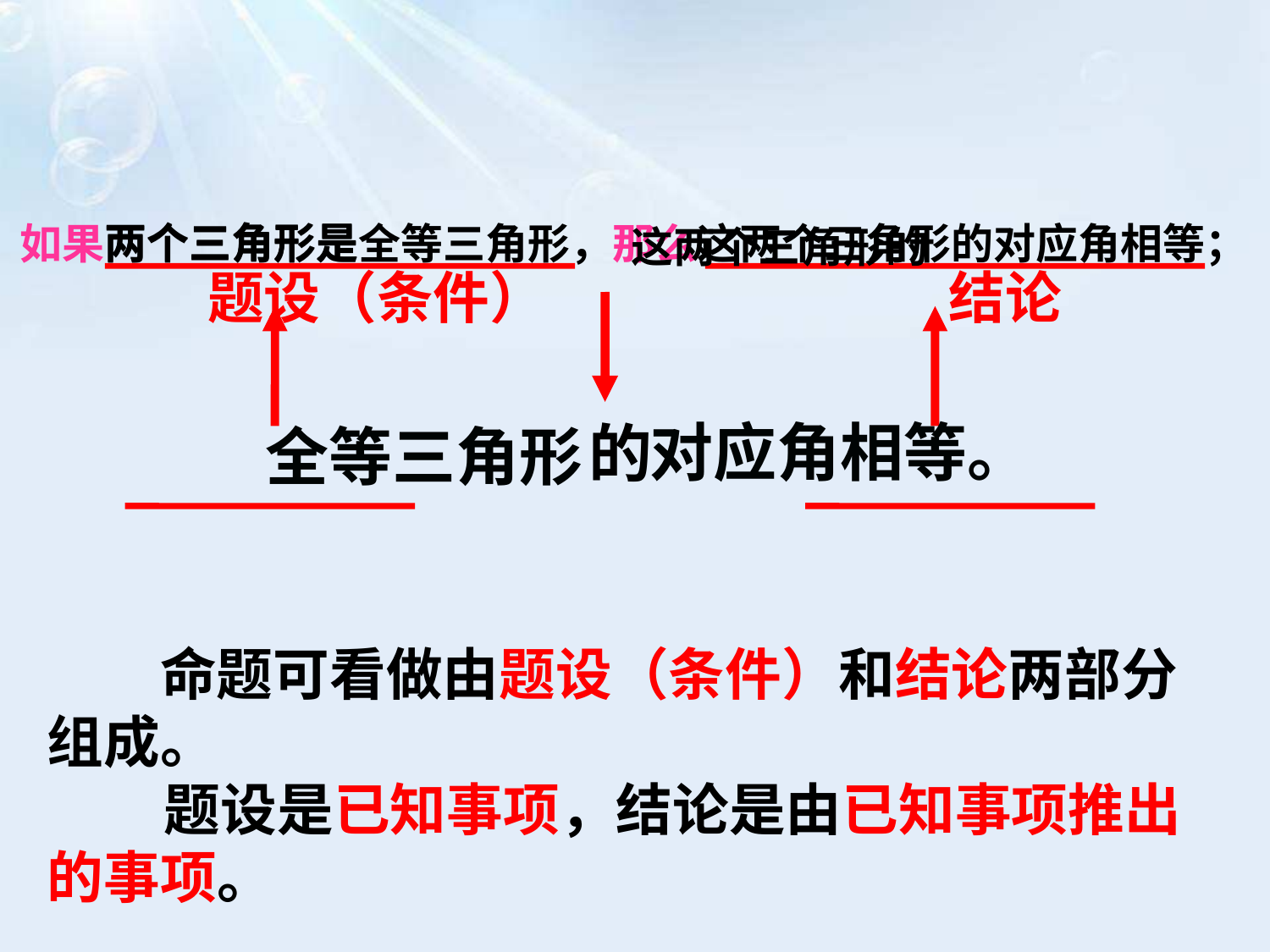

两个三角形是
　如果两个三角形是全等三角形，那么这两个三角形的对应角相等；
　                                                                 这两个三角形的
题设（条件）
结论

对应角相等。
的
            全等三角形

　　命题可看做由题设（条件）和结论两部分组成。
        题设是已知事项，结论是由已知事项推出的事项。